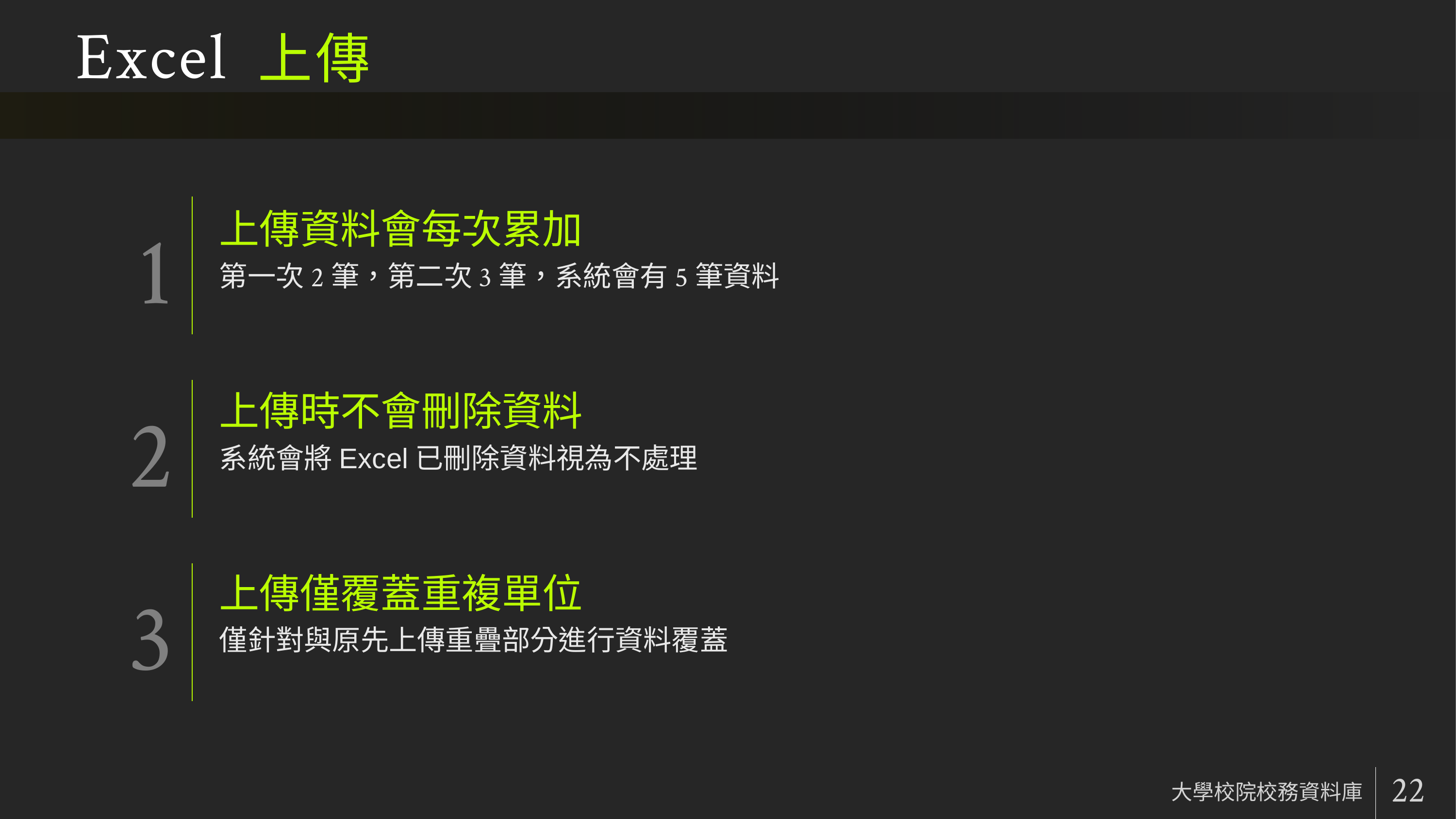

# Excel 上傳

上傳資料會每次累加
第一次2筆，第二次3筆，系統會有5筆資料
上傳時不會刪除資料
系統會將Excel已刪除資料視為不處理
上傳僅覆蓋重複單位
僅針對與原先上傳重疊部分進行資料覆蓋

大學校院校務資料庫
22